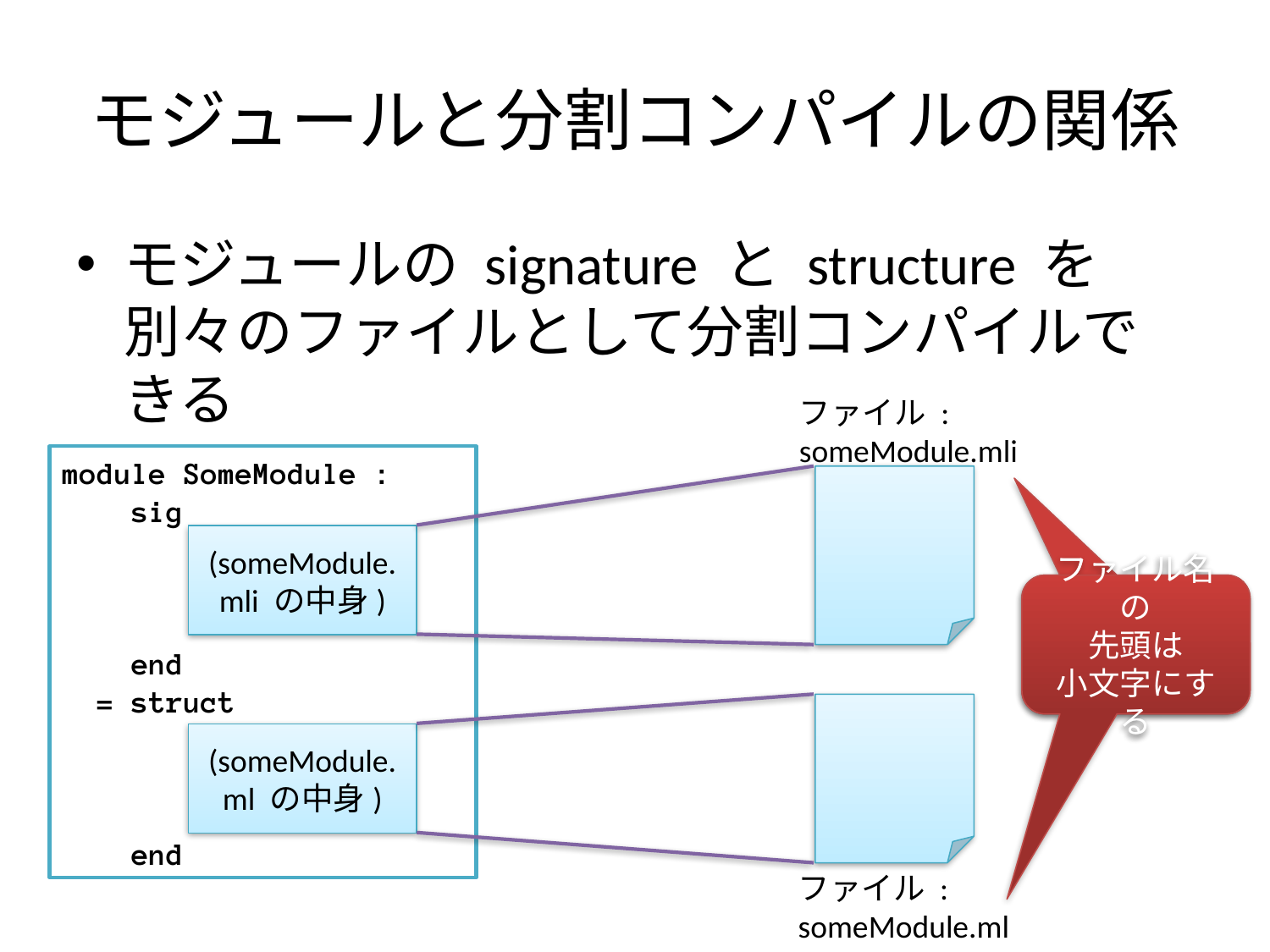

# モジュールと分割コンパイルの関係
モジュールの signature と structure を
別々のファイルとして分割コンパイルできる
ファイル :
someModule.mli
module SomeModule :
    sig

    end
  = struct

    end

(someModule.mli の中身)
ファイル名の
先頭は
小文字にする
ファイル名の
先頭は
小文字にする

(someModule.ml の中身)
ファイル :
someModule.ml